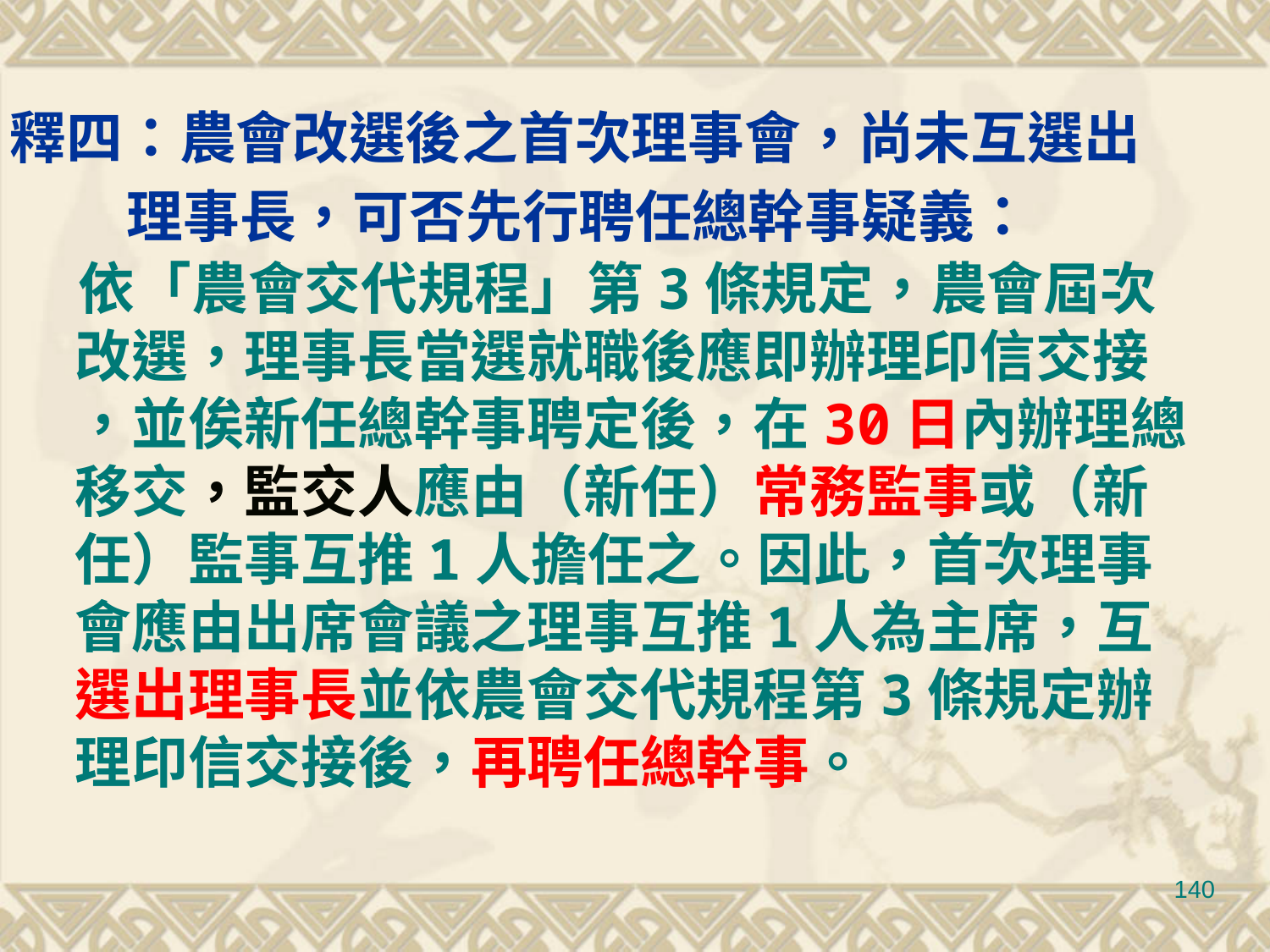

釋四：農會改選後之首次理事會，尚未互選出
        理事長，可否先行聘任總幹事疑義：
    依「農會交代規程」第3條規定，農會屆次
    改選，理事長當選就職後應即辦理印信交接
    ，並俟新任總幹事聘定後，在30日內辦理總
    移交，監交人應由（新任）常務監事或（新
    任）監事互推1人擔任之。因此，首次理事
    會應由出席會議之理事互推1人為主席，互
    選出理事長並依農會交代規程第3條規定辦
    理印信交接後，再聘任總幹事。
140